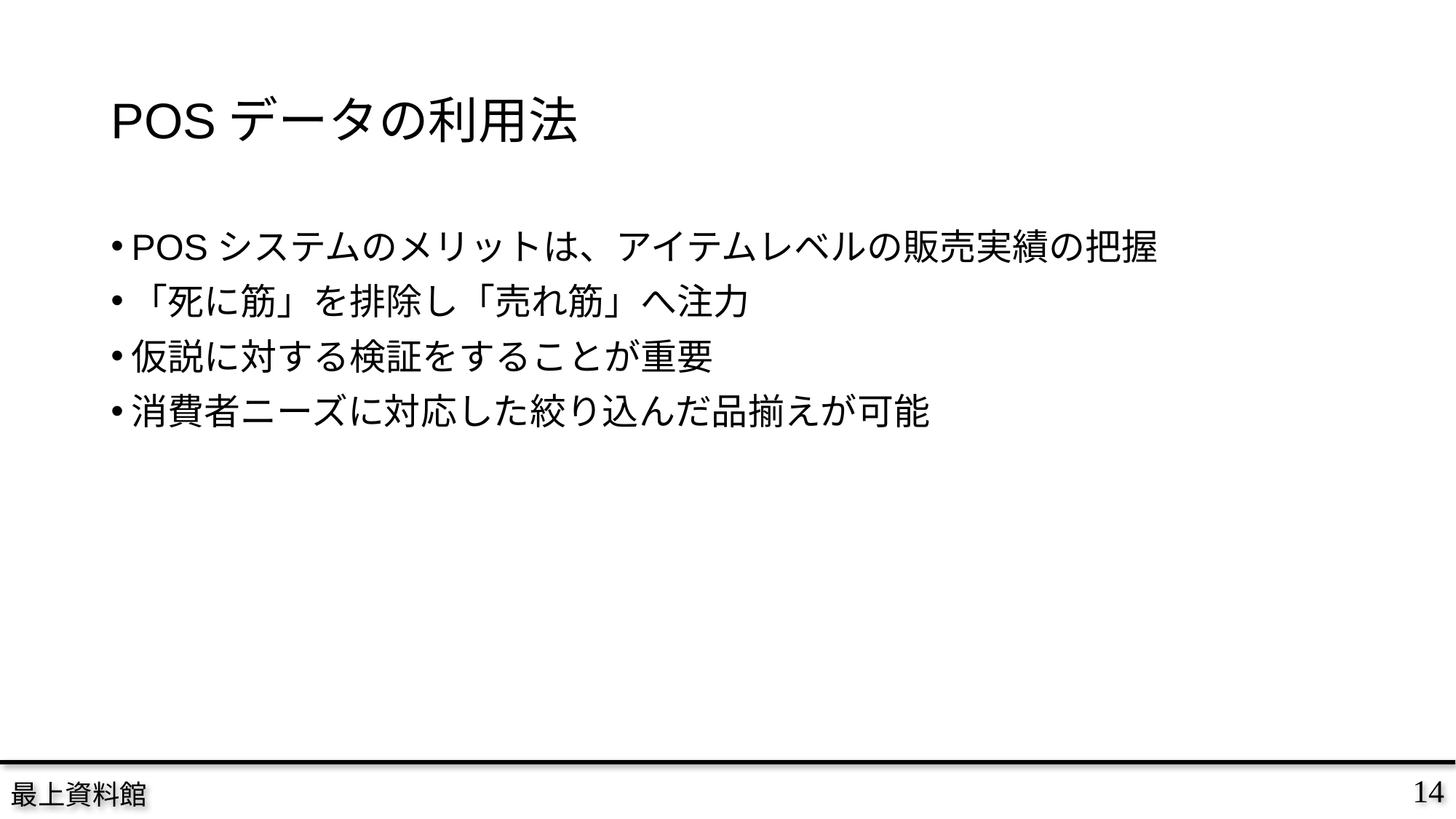

# POSデータの利用法
POSシステムのメリットは、アイテムレベルの販売実績の把握
「死に筋」を排除し「売れ筋」へ注力
仮説に対する検証をすることが重要
消費者ニーズに対応した絞り込んだ品揃えが可能